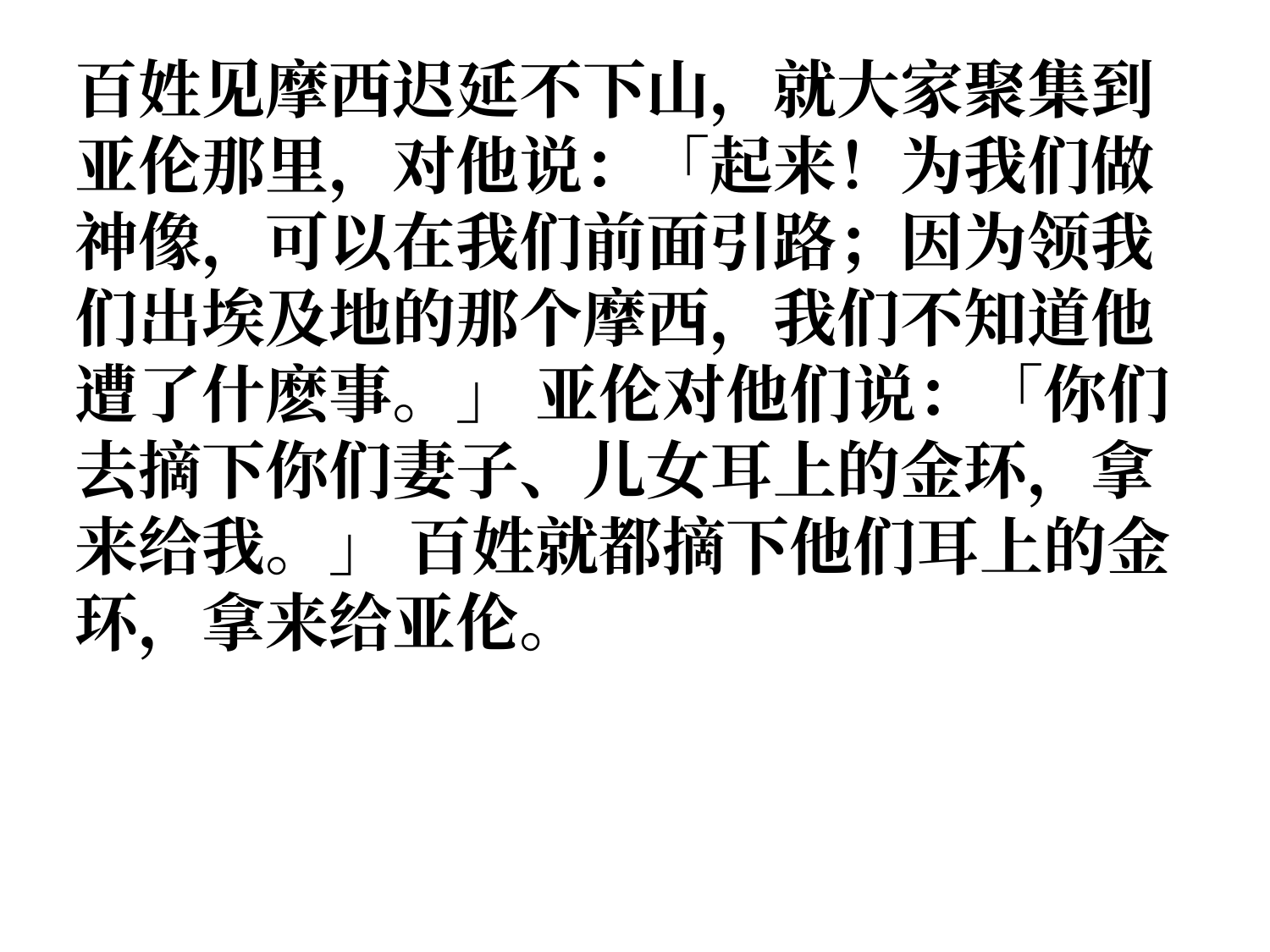

百姓见摩西迟延不下山，就大家聚集到亚伦那里，对他说：「起来！为我们做神像，可以在我们前面引路；因为领我们出埃及地的那个摩西，我们不知道他遭了什麽事。」 亚伦对他们说：「你们去摘下你们妻子、儿女耳上的金环，拿来给我。」 百姓就都摘下他们耳上的金环，拿来给亚伦。